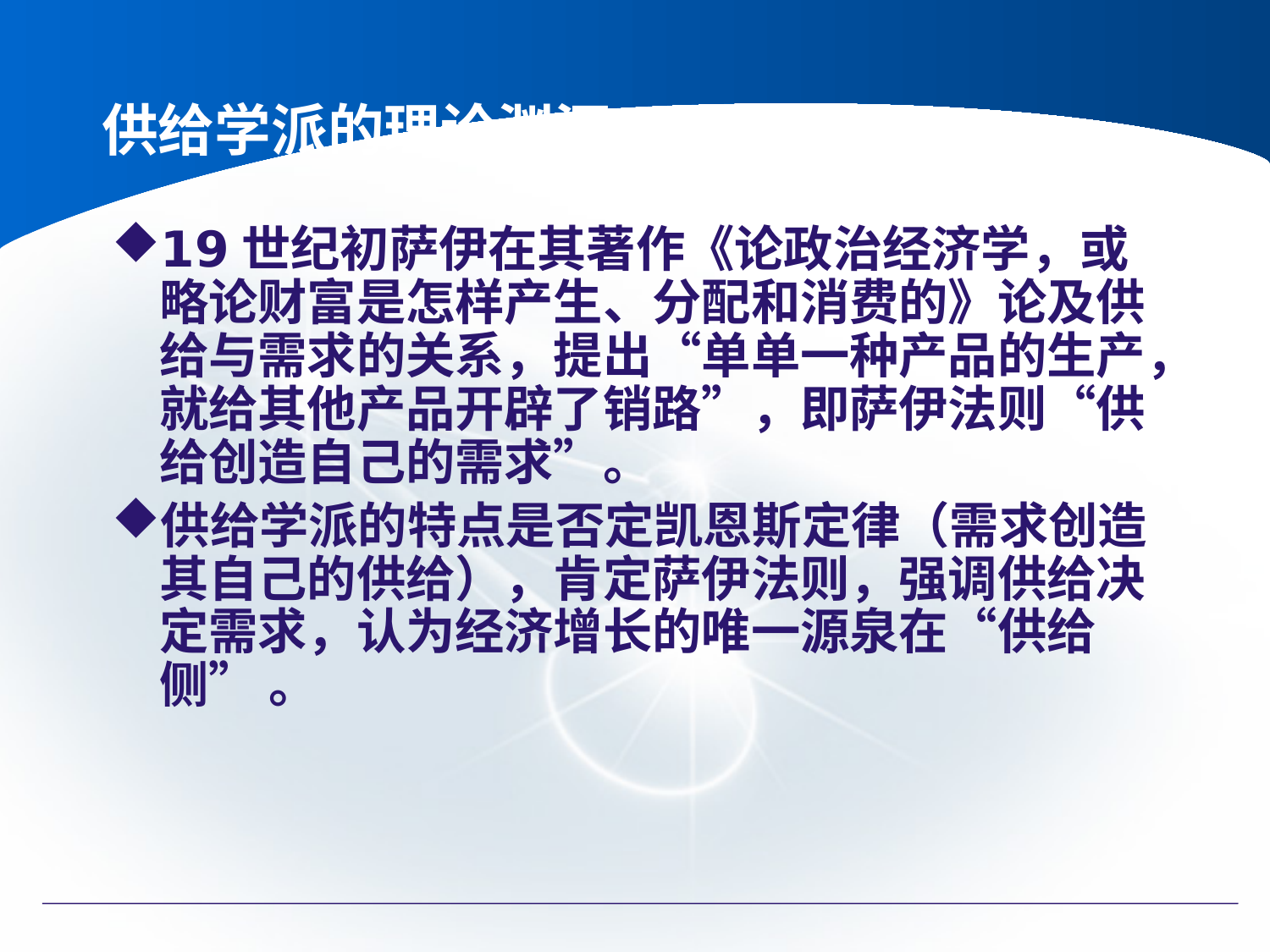

# 供给学派的理论渊源
19世纪初萨伊在其著作《论政治经济学，或略论财富是怎样产生、分配和消费的》论及供给与需求的关系，提出“单单一种产品的生产，就给其他产品开辟了销路”，即萨伊法则“供给创造自己的需求”。
供给学派的特点是否定凯恩斯定律（需求创造其自己的供给），肯定萨伊法则，强调供给决定需求，认为经济增长的唯一源泉在“供给侧” 。